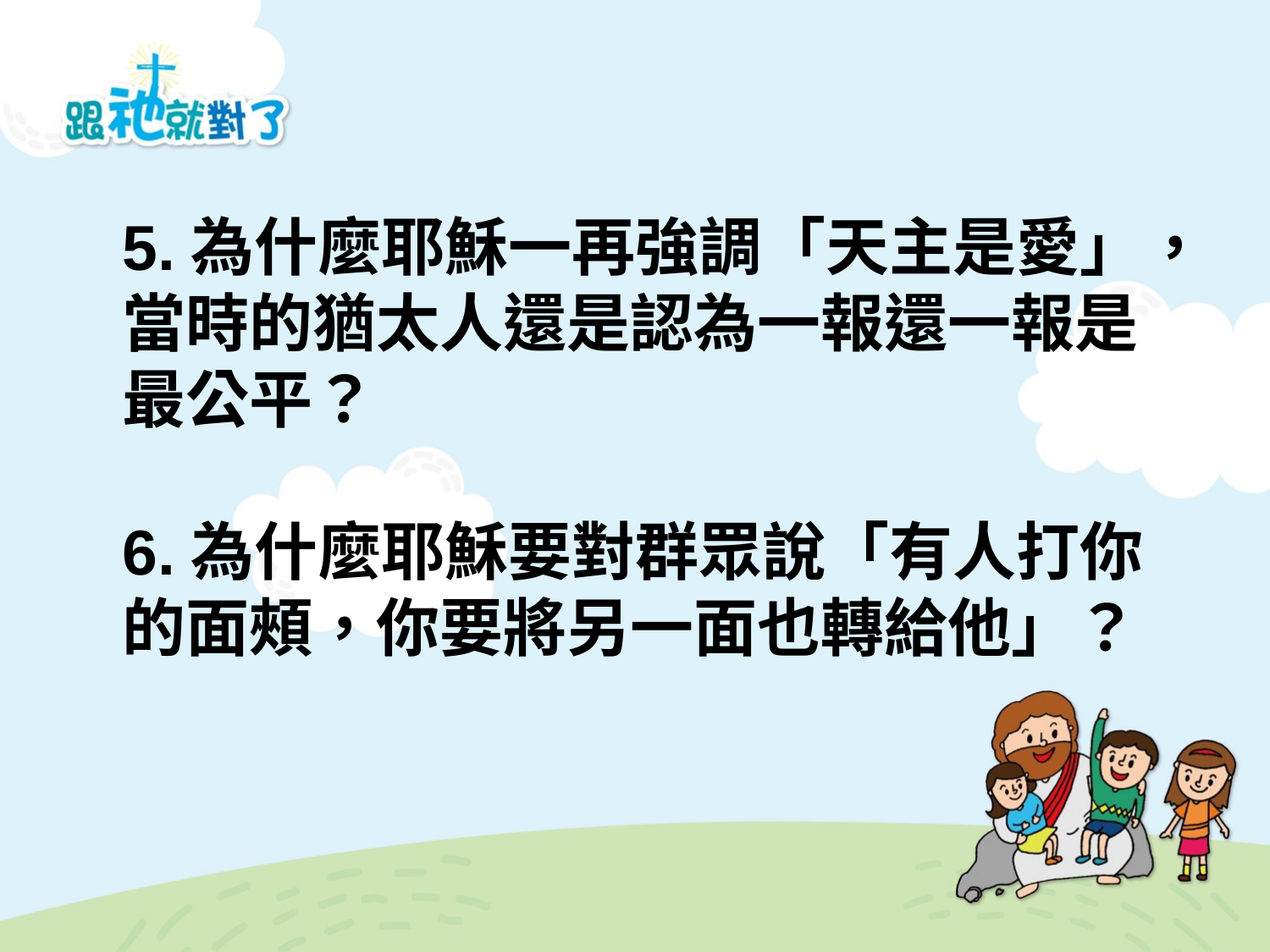

5.為什麼耶穌一再強調「天主是愛」，當時的猶太人還是認為一報還一報是最公平？

6.為什麼耶穌要對群眾說「有人打你的面頰，你要將另一面也轉給他」？